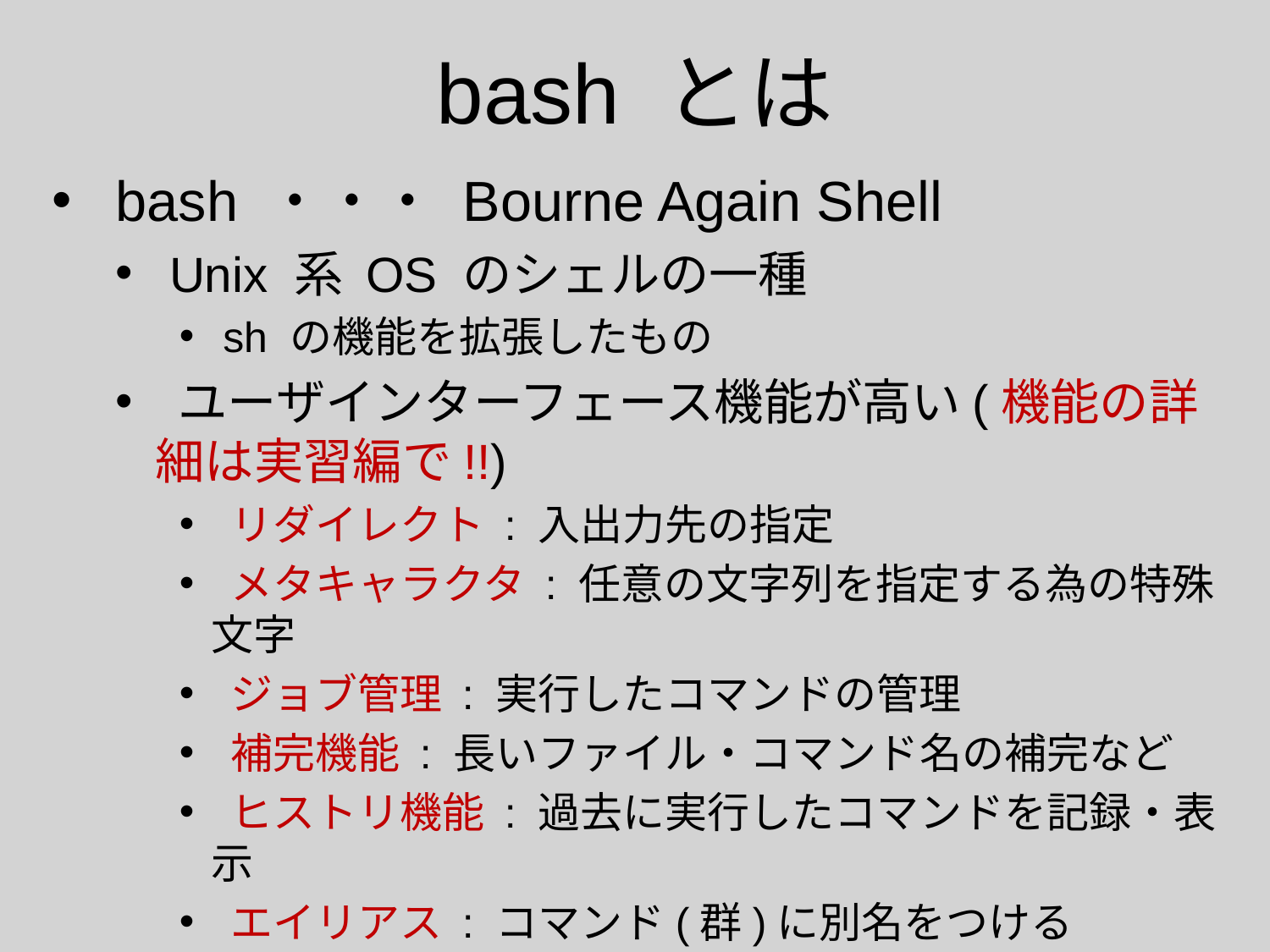

# bash とは
 bash ・・・ Bourne Again Shell
 Unix 系 OS のシェルの一種
 sh の機能を拡張したもの
 ユーザインターフェース機能が高い(機能の詳細は実習編で!!)
 リダイレクト : 入出力先の指定
 メタキャラクタ : 任意の文字列を指定する為の特殊文字
 ジョブ管理 : 実行したコマンドの管理
 補完機能 : 長いファイル・コマンド名の補完など
 ヒストリ機能 : 過去に実行したコマンドを記録・表示
 エイリアス : コマンド(群)に別名をつける
 環境変数, シェル変数 : 環境を設定する為の変数